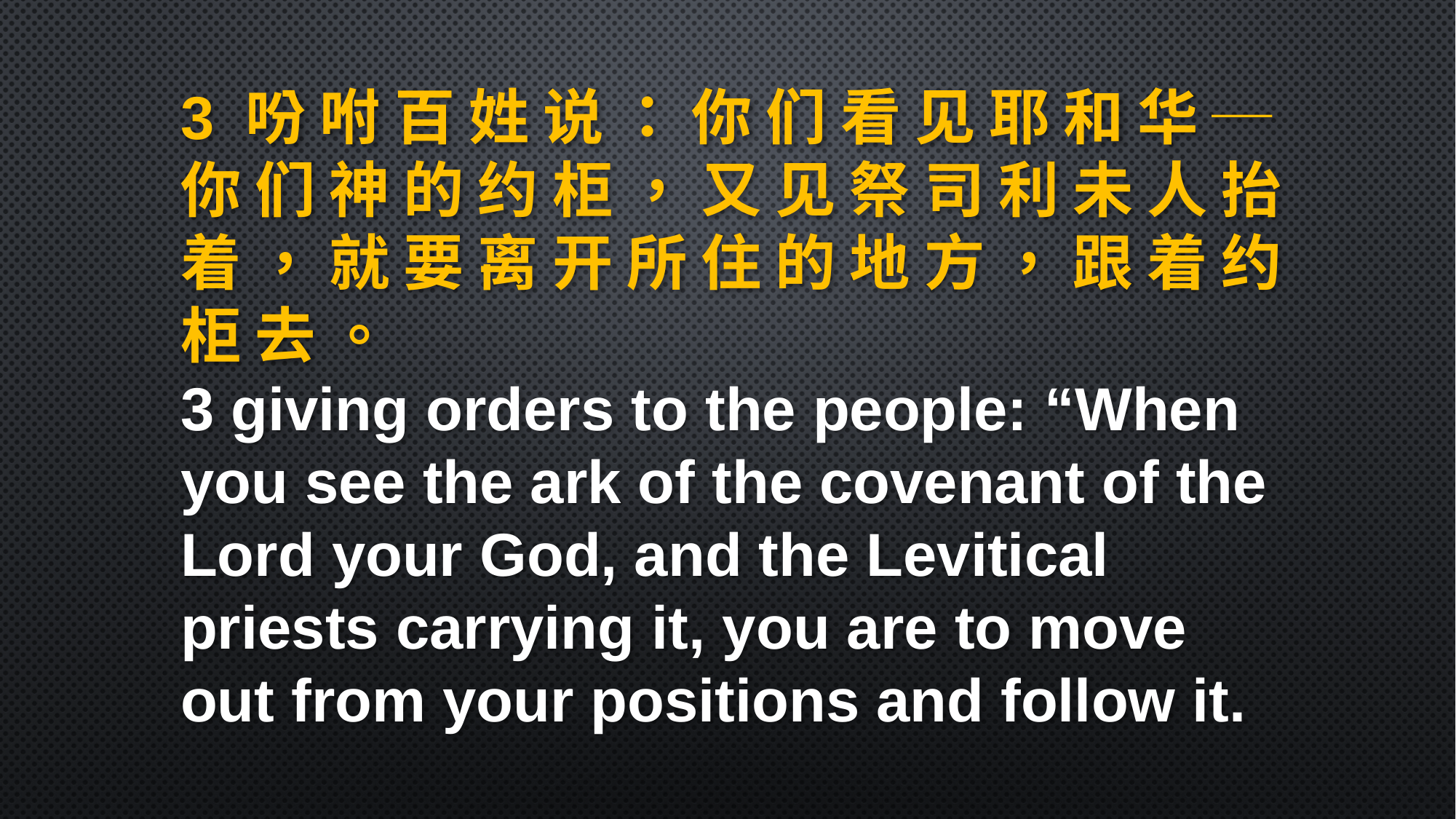

3 吩 咐 百 姓 说 ： 你 们 看 见 耶 和 华 ─ 你 们 神 的 约 柜 ， 又 见 祭 司 利 未 人 抬 着 ， 就 要 离 开 所 住 的 地 方 ， 跟 着 约 柜 去 。
3 giving orders to the people: “When you see the ark of the covenant of the Lord your God, and the Levitical priests carrying it, you are to move out from your positions and follow it.